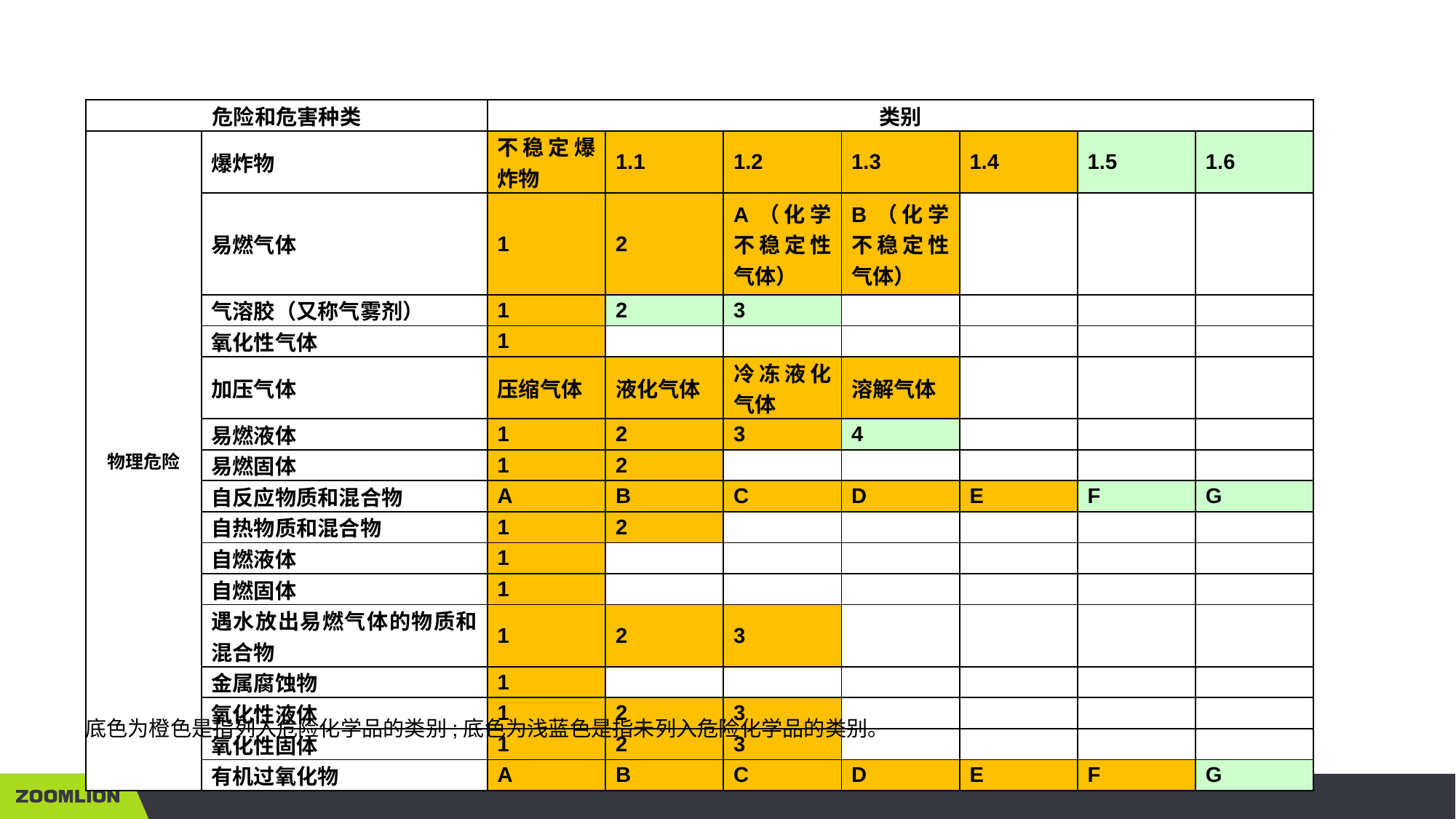

| 危险和危害种类 |  | 类别 |  |  |  |  |  |  |
| --- | --- | --- | --- | --- | --- | --- | --- | --- |
| 物理危险 | 爆炸物 | 不稳定爆炸物 | 1.1 | 1.2 | 1.3 | 1.4 | 1.5 | 1.6 |
|  | 易燃气体 | 1 | 2 | A（化学不稳定性气体） | B（化学不稳定性气体） |  |  |  |
|  | 气溶胶（又称气雾剂） | 1 | 2 | 3 |  |  |  |  |
|  | 氧化性气体 | 1 |  |  |  |  |  |  |
|  | 加压气体 | 压缩气体 | 液化气体 | 冷冻液化气体 | 溶解气体 |  |  |  |
|  | 易燃液体 | 1 | 2 | 3 | 4 |  |  |  |
|  | 易燃固体 | 1 | 2 |  |  |  |  |  |
|  | 自反应物质和混合物 | A | B | C | D | E | F | G |
|  | 自热物质和混合物 | 1 | 2 |  |  |  |  |  |
|  | 自燃液体 | 1 |  |  |  |  |  |  |
|  | 自燃固体 | 1 |  |  |  |  |  |  |
|  | 遇水放出易燃气体的物质和混合物 | 1 | 2 | 3 |  |  |  |  |
|  | 金属腐蚀物 | 1 |  |  |  |  |  |  |
|  | 氧化性液体 | 1 | 2 | 3 |  |  |  |  |
|  | 氧化性固体 | 1 | 2 | 3 |  |  |  |  |
|  | 有机过氧化物 | A | B | C | D | E | F | G |
底色为橙色是指列入危险化学品的类别;底色为浅蓝色是指未列入危险化学品的类别。